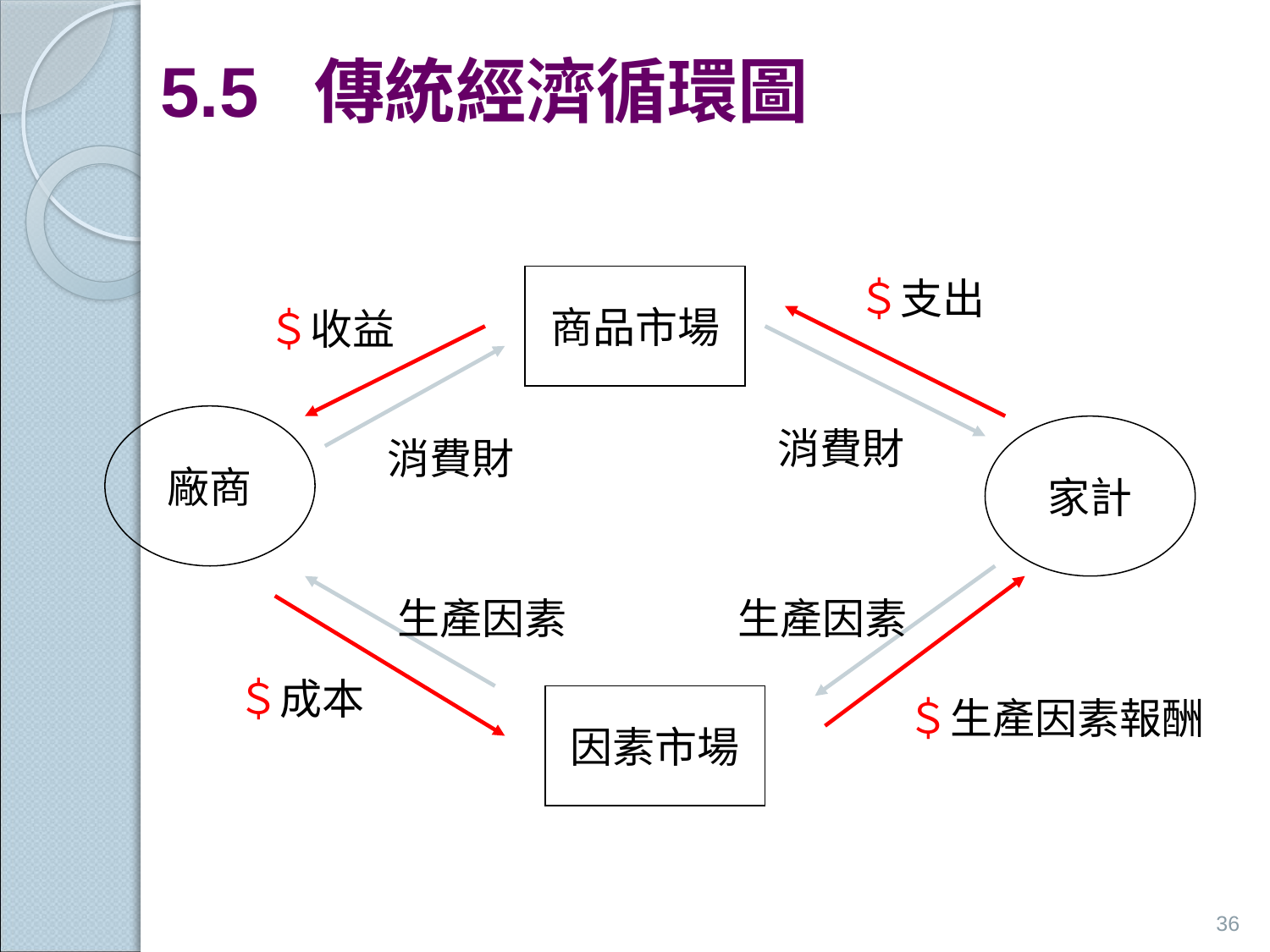

# 5.5  傳統經濟循環圖
商品市場
＄支出
＄收益

廠商
消費財
家計
消費財

生產因素
生產因素

＄成本
因素市場
＄生產因素報酬
36